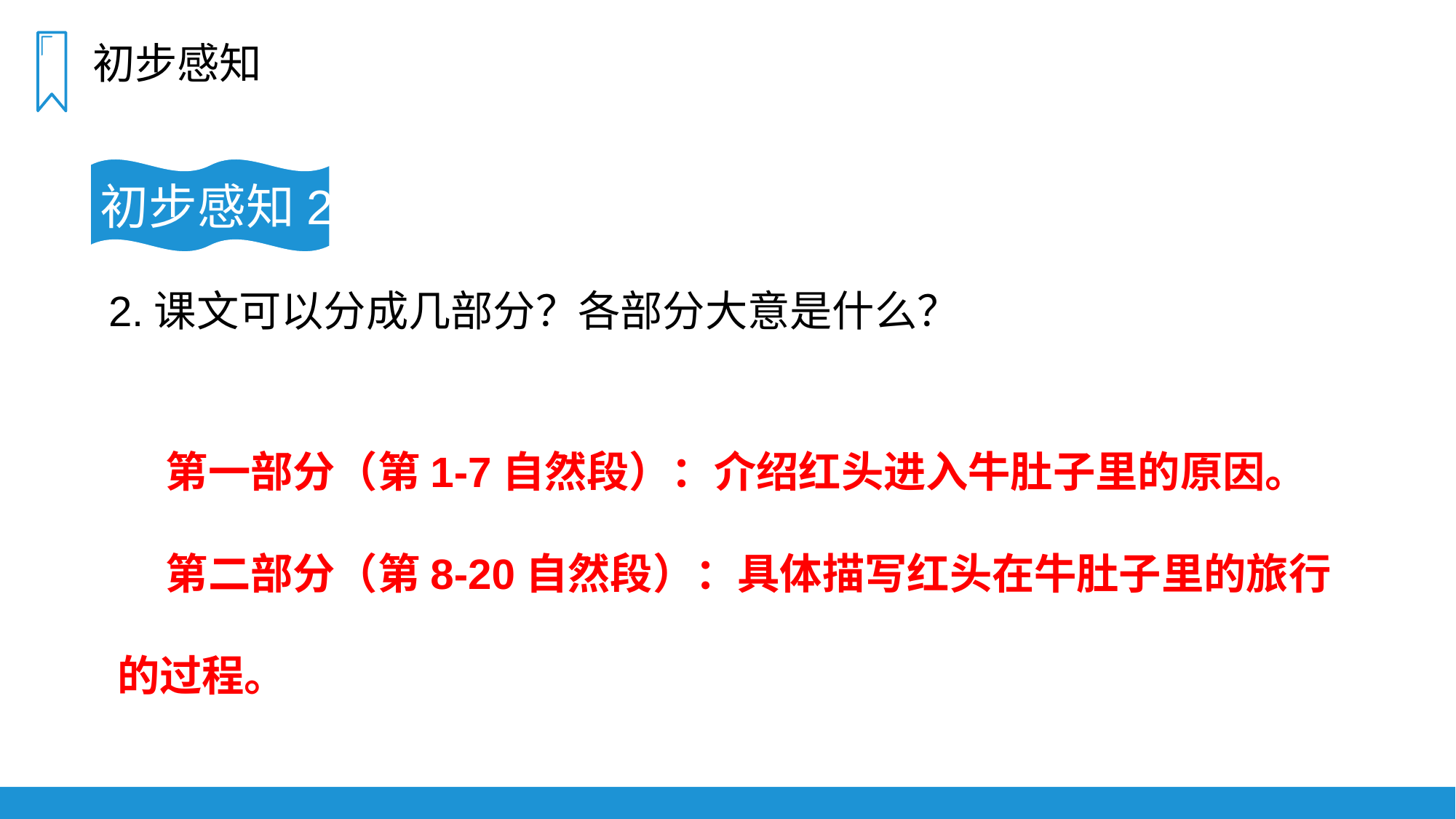

初步感知
初步感知2
    2.课文可以分成几部分？各部分大意是什么？
    第一部分（第1-7自然段）：介绍红头进入牛肚子里的原因。
    第二部分（第8-20自然段）：具体描写红头在牛肚子里的旅行的过程。